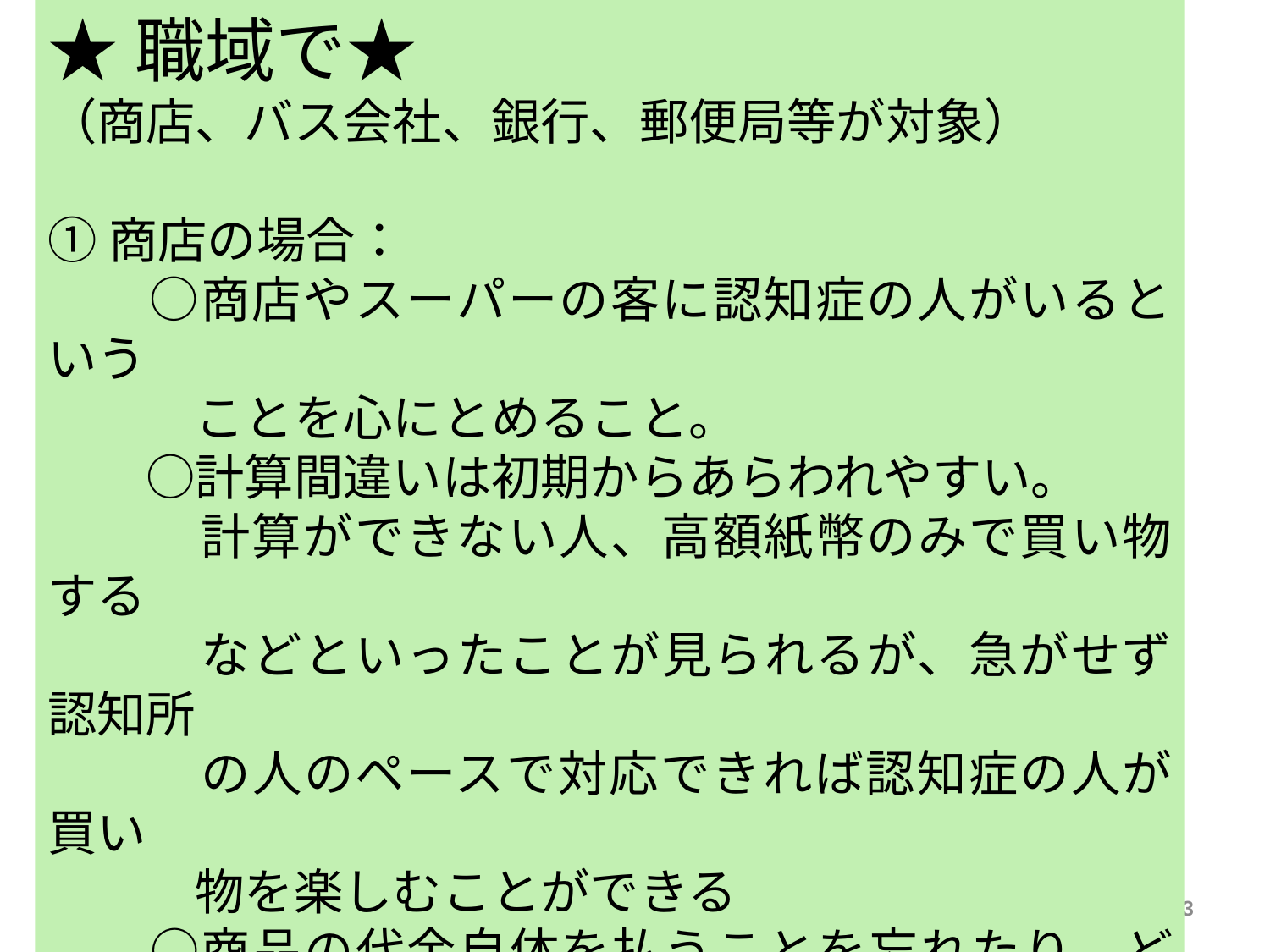

★職域で★
（商店、バス会社、銀行、郵便局等が対象）

①商店の場合：
　　○商店やスーパーの客に認知症の人がいるという
　　　ことを心にとめること。
　　○計算間違いは初期からあらわれやすい。
　　　計算ができない人、高額紙幣のみで買い物する
　　　などといったことが見られるが、急がせず認知所
　　　の人のペースで対応できれば認知症の人が買い
　　　物を楽しむことができる
　　○商品の代金自体を払うことを忘れたり、どこで払
　　　うか分からず無断で持っていくことがある。まず本
　　　人に声かけて「支払い」に気づいてもらう。状況に
　　　応じて家族などと連絡をとったりする。
3